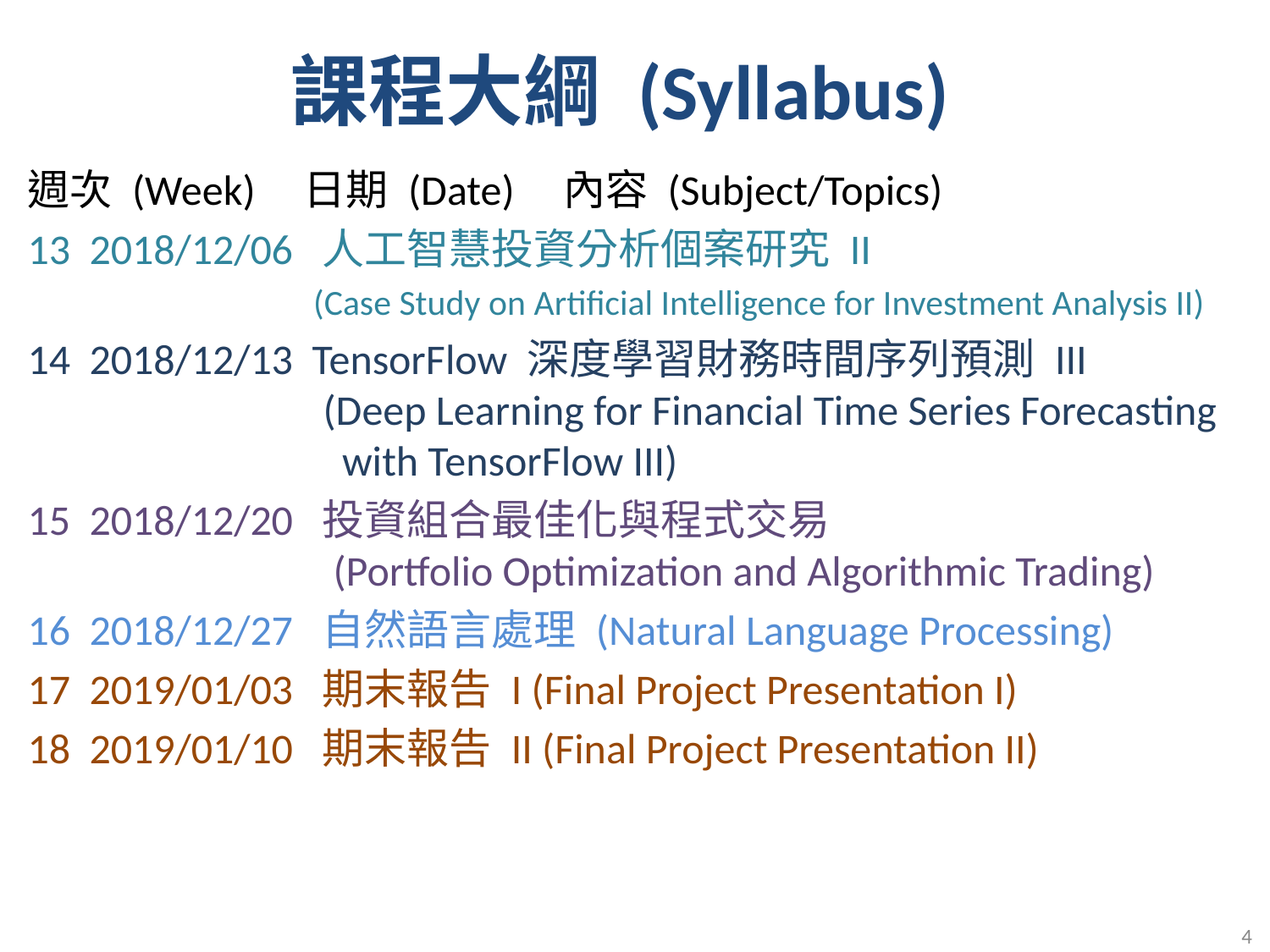

課程大綱 (Syllabus)
週次 (Week)    日期 (Date)    內容 (Subject/Topics)
13  2018/12/06  人工智慧投資分析個案研究 II
                         (Case Study on Artificial Intelligence for Investment Analysis II)
14  2018/12/13  TensorFlow 深度學習財務時間序列預測 III
                          (Deep Learning for Financial Time Series Forecasting
                            with TensorFlow III)
15  2018/12/20  投資組合最佳化與程式交易
                          (Portfolio Optimization and Algorithmic Trading)
16  2018/12/27  自然語言處理 (Natural Language Processing)
17  2019/01/03  期末報告 I (Final Project Presentation I)
18  2019/01/10  期末報告 II (Final Project Presentation II)
4